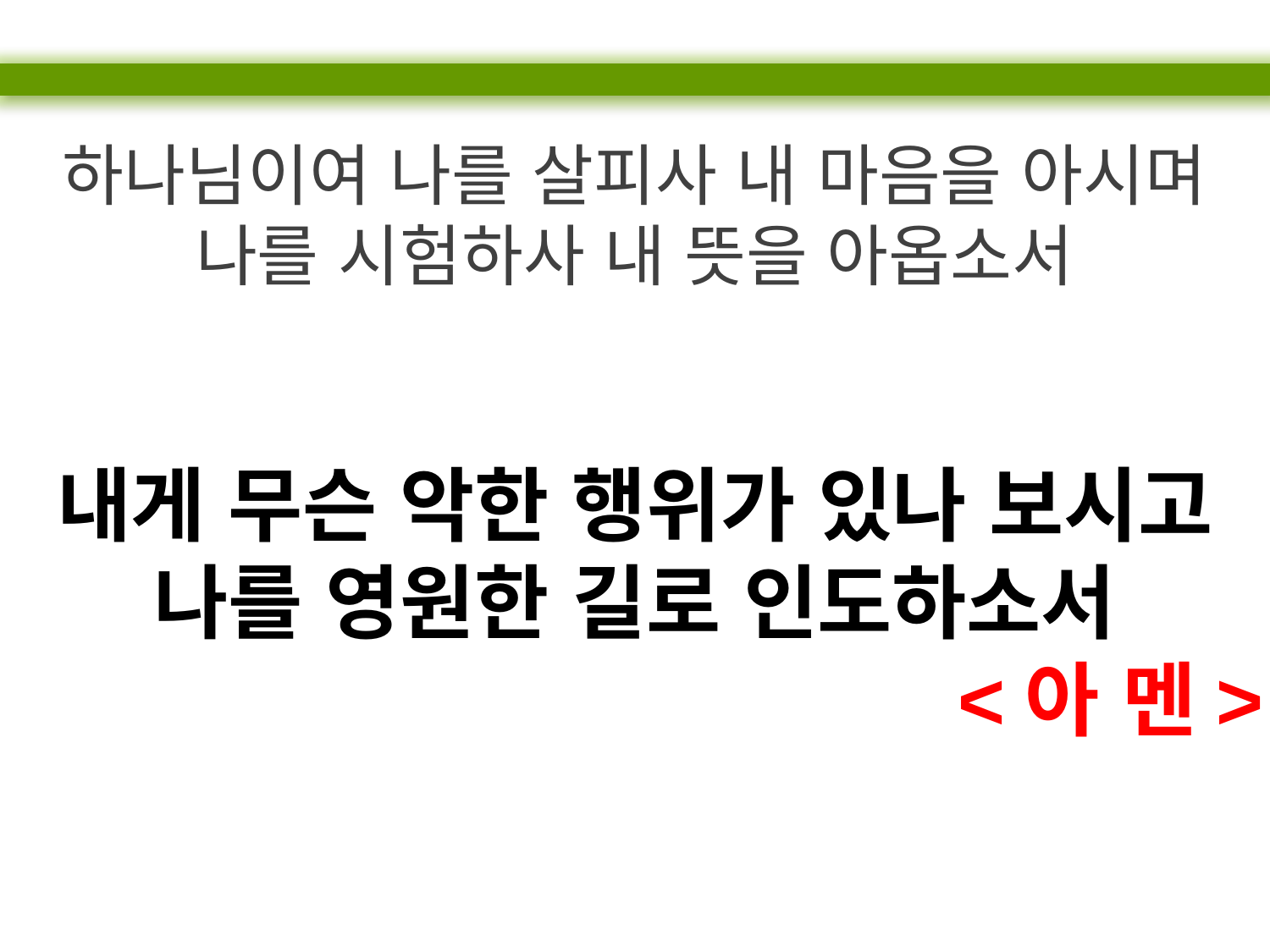

하나님이여 나를 살피사 내 마음을 아시며
나를 시험하사 내 뜻을 아옵소서
내게 무슨 악한 행위가 있나 보시고
나를 영원한 길로 인도하소서
<아 멘>